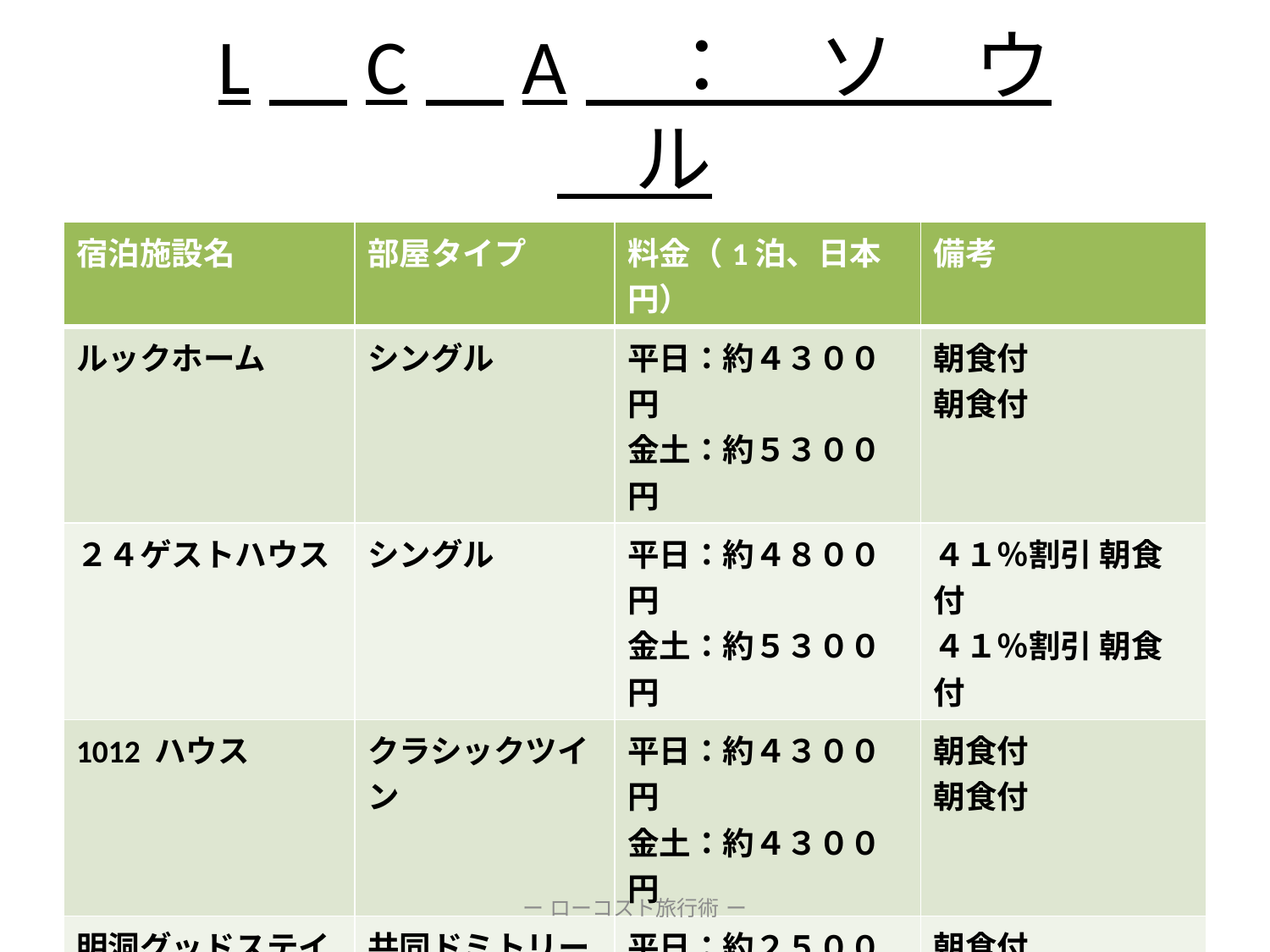

# L　C　A　：　ソ　ウ　ル
| 宿泊施設名 | 部屋タイプ | 料金（1泊、日本円） | 備考 |
| --- | --- | --- | --- |
| ルックホーム | シングル | 平日：約４３００円 金土：約５３００円 | 朝食付 朝食付 |
| ２４ゲストハウス | シングル | 平日：約４８００円 金土：約５３００円 | ４１％割引 朝食付 ４１％割引 朝食付 |
| 1012 ハウス | クラシックツイン | 平日：約４３００円 金土：約４３００円 | 朝食付 朝食付 |
| 明洞グッドステイ | 共同ドミトリー （２段ベッド） | 平日：約２５００円 金土：約３４００円 | 朝食付 朝食付 |
| ドリームハウス | 共同ドミトリー （２段ベッド） | 平日：約２２００円 金土：約２４００円 | 朝食付 朝食付 |
ー ローコスト旅行術 ー